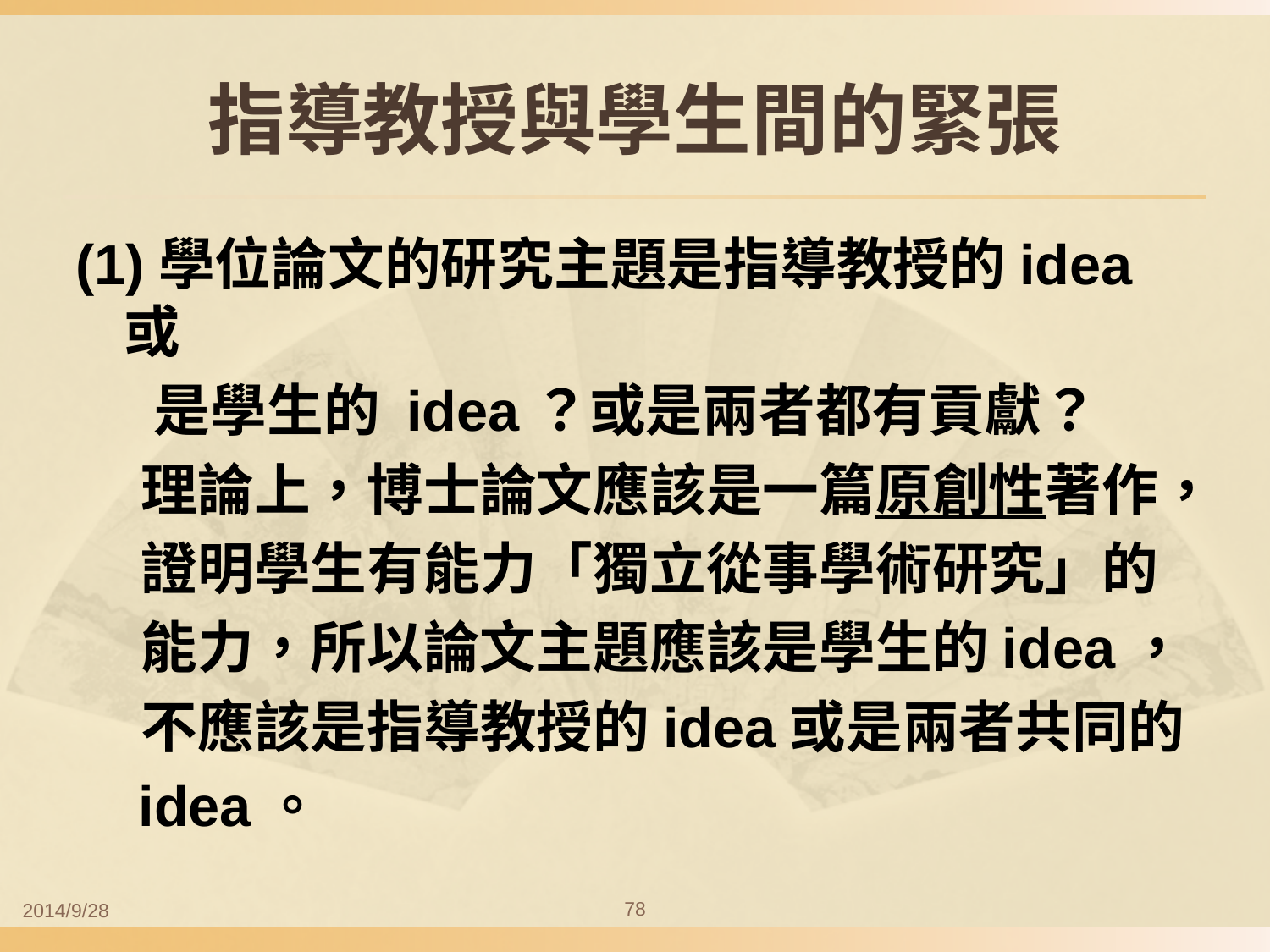

# 指導教授與學生間的緊張
(1)學位論文的研究主題是指導教授的idea 或
     是學生的 idea？或是兩者都有貢獻？
    理論上，博士論文應該是一篇原創性著作，
    證明學生有能力「獨立從事學術研究」的
    能力，所以論文主題應該是學生的idea，
    不應該是指導教授的idea或是兩者共同的
    idea。

2014/9/28
78